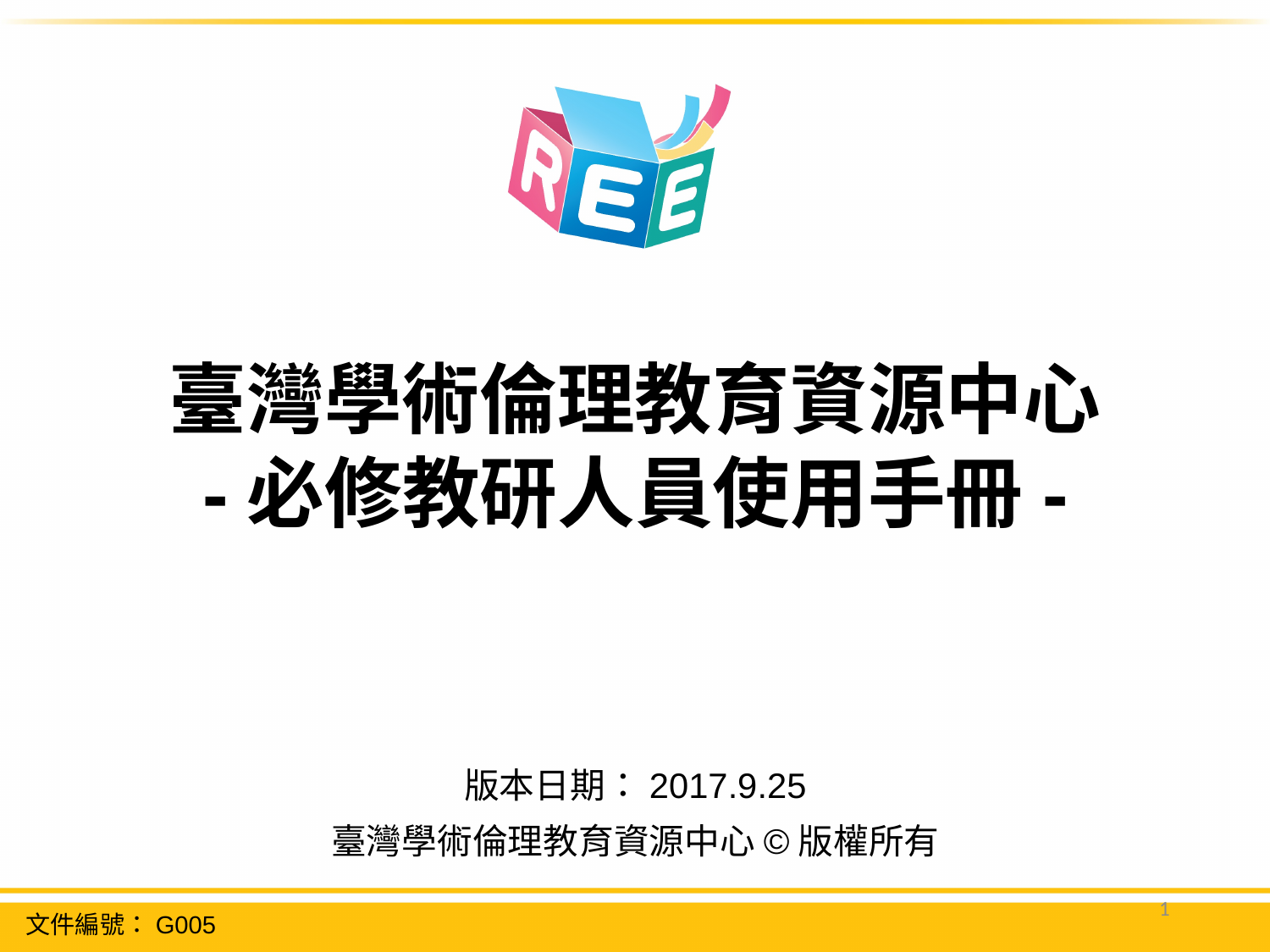

臺灣學術倫理教育資源中心
-必修教研人員使用手冊-
版本日期：2017.9.25
臺灣學術倫理教育資源中心©版權所有
1
文件編號：G005